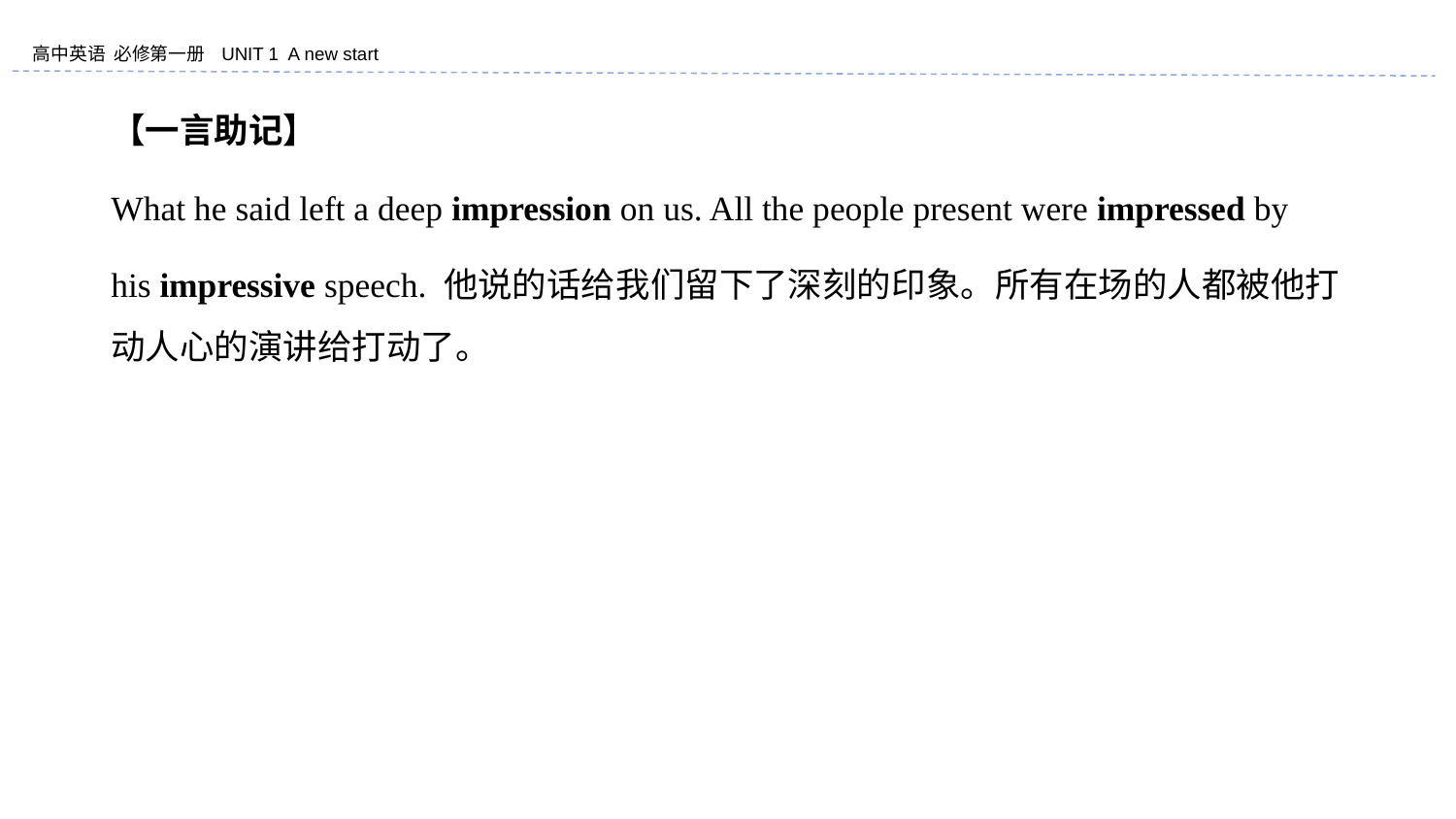

【一言助记】
What he said left a deep impression on us. All the people present were impressed by
his impressive speech. 他说的话给我们留下了深刻的印象。所有在场的人都被他打动人心的演讲给打动了。